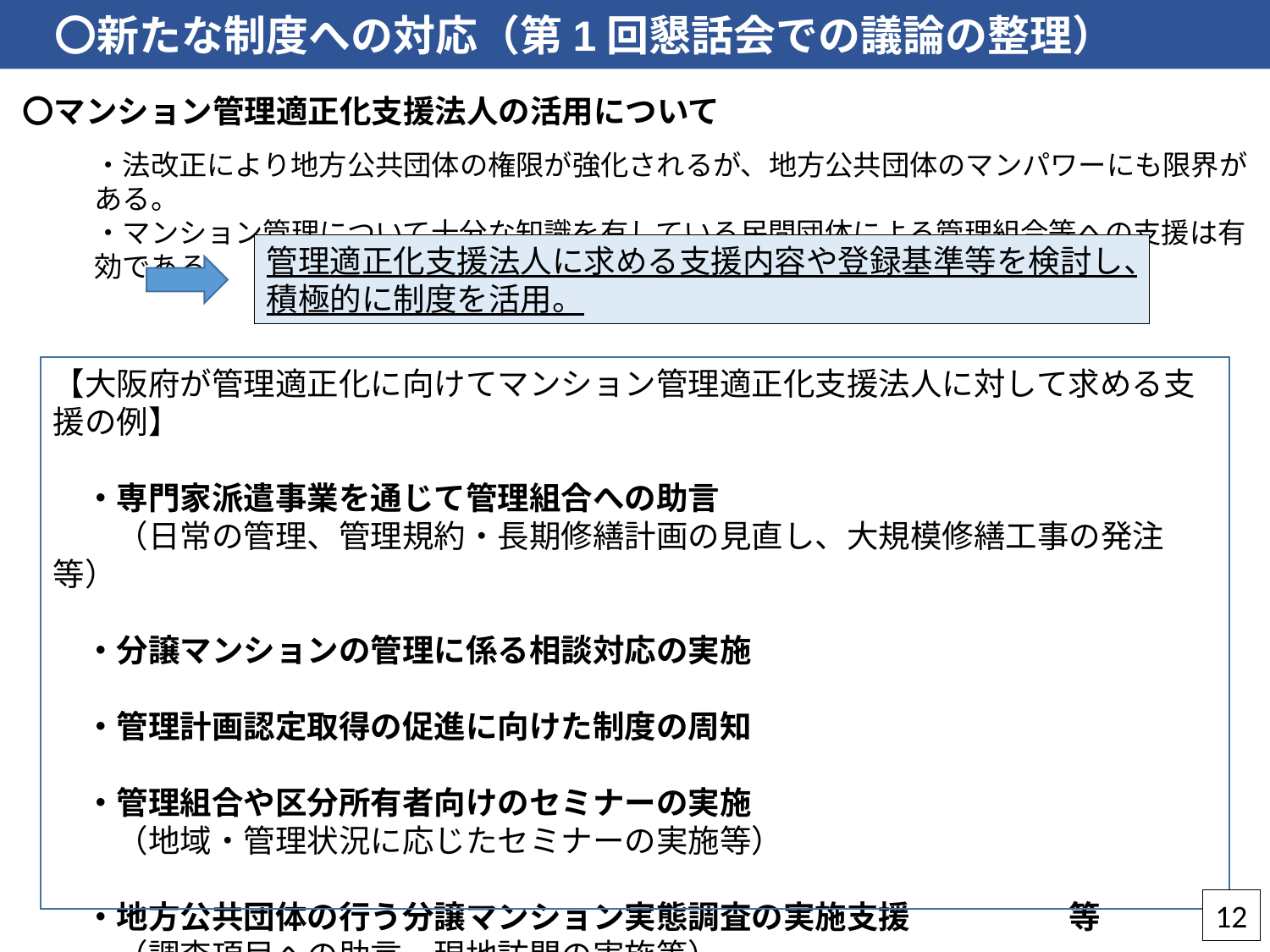

〇新たな制度への対応（第1回懇話会での議論の整理）
〇マンション管理適正化支援法人の活用について
・法改正により地方公共団体の権限が強化されるが、地方公共団体のマンパワーにも限界がある。
・マンション管理について十分な知識を有している民間団体による管理組合等への支援は有効である。
管理適正化支援法人に求める支援内容や登録基準等を検討し、
積極的に制度を活用。

【大阪府が管理適正化に向けてマンション管理適正化支援法人に対して求める支援の例】

　・専門家派遣事業を通じて管理組合への助言
　　（日常の管理、管理規約・長期修繕計画の見直し、大規模修繕工事の発注等）

　・分譲マンションの管理に係る相談対応の実施

　・管理計画認定取得の促進に向けた制度の周知

　・管理組合や区分所有者向けのセミナーの実施
　　（地域・管理状況に応じたセミナーの実施等）

　・地方公共団体の行う分譲マンション実態調査の実施支援　　　　　等
　　（調査項目への助言、現地訪問の実施等）
12